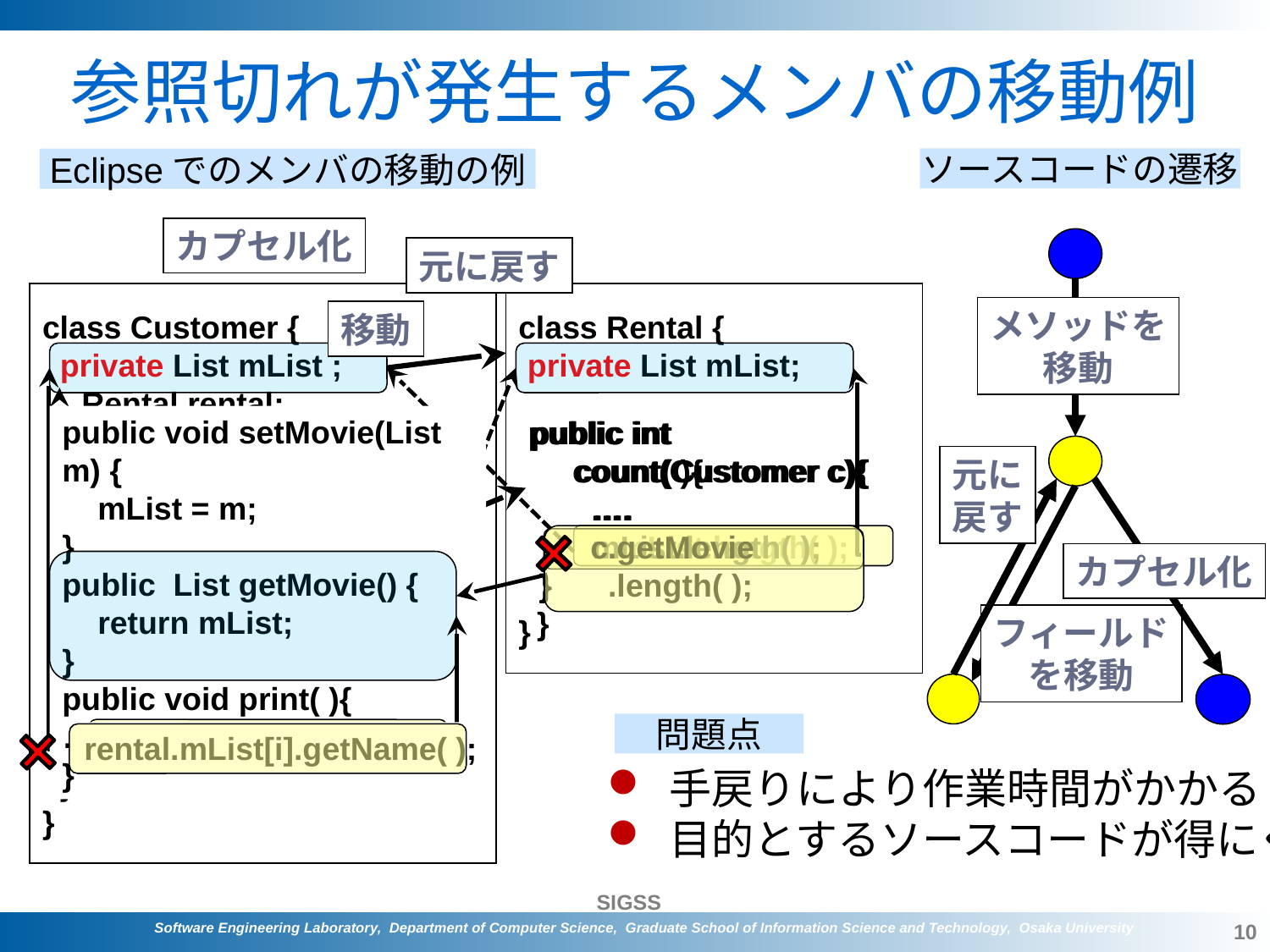

# 参照切れが発生するメンバの移動例
ソースコードの遷移
Eclipseでのメンバの移動の例
カプセル化

元に戻す
class Customer {
  private List mList ;
　Rental rental;

  public int count( ){
    …
    mList.length( );
  }

  public void print( ) {
     …
     mList[i].getName( );
  }
}
class Rental {
 private List mList;

}
メソッドを
移動
移動

public void setMovie(List m) {
    mList = m;
}
public  List getMovie() {
    return mList;
}
public void print( ){
…getMovie( ).getName( );
}
  public int
       count(Customer c){
         ….
         c.getMovie
           .length( );
   }

  public int
       count( ){
         ….
         mList.length( );
   }

  public int
       count(Customer c){
         ….
         c.mList.length( );
   }

移動

元に
戻す

カプセル化

フィールド
を移動

問題点

rental.mList[i].getName( );

 手戻りにより作業時間がかかる
 目的とするソースコードが得にくい

10
Software Engineering Laboratory,  Department of Computer Science,  Graduate School of Information Science and Technology,  Osaka University